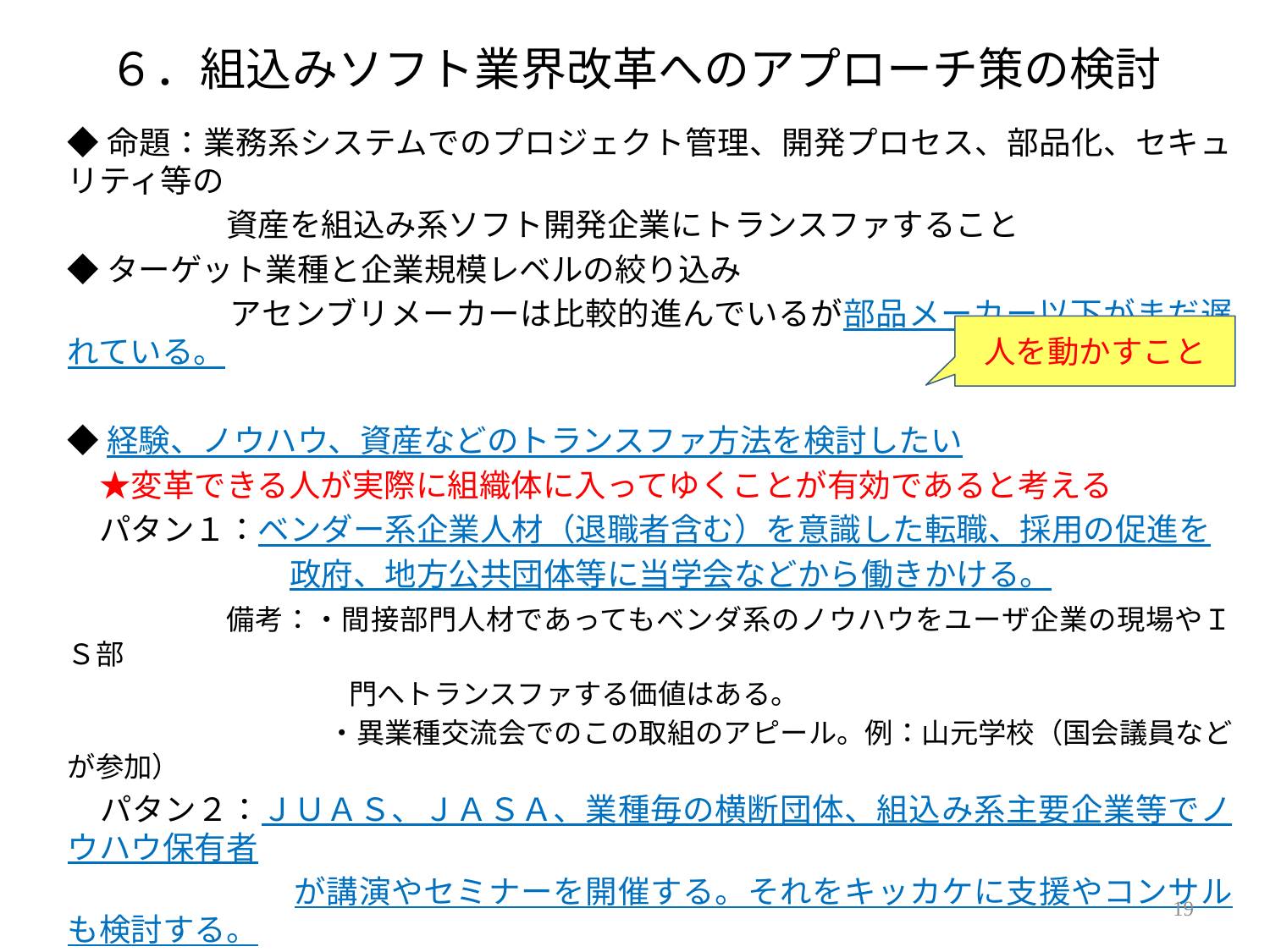

# ６．組込みソフト業界改革へのアプローチ策の検討
◆命題：業務系システムでのプロジェクト管理、開発プロセス、部品化、セキュリティ等の
　　　　　資産を組込み系ソフト開発企業にトランスファすること
◆ターゲット業種と企業規模レベルの絞り込み
　　　　　アセンブリメーカーは比較的進んでいるが部品メーカー以下がまだ遅れている。

◆経験、ノウハウ、資産などのトランスファ方法を検討したい
　★変革できる人が実際に組織体に入ってゆくことが有効であると考える
　パタン１：ベンダー系企業人材（退職者含む）を意識した転職、採用の促進を
　　　　　　　政府、地方公共団体等に当学会などから働きかける。
　　　　　備考：・間接部門人材であってもベンダ系のノウハウをユーザ企業の現場やＩＳ部
　　　　　　　　　　門へトランスファする価値はある。
　　　　　 　　　　・異業種交流会でのこの取組のアピール。例：山元学校（国会議員などが参加）
　パタン２：ＪＵＡＳ、ＪＡＳＡ、業種毎の横断団体、組込み系主要企業等でノウハウ保有者
　　　　　　　が講演やセミナーを開催する。それをキッカケに支援やコンサルも検討する。
　パタン３：中小企業向けには自治体の中小企業振興公社等でＩＳ技術支援センター等
　　　　　　　の組織を作り、複数企業向けに支援させる方法もある。

　 参考好事例：　富士通のＦＩの取り組み（13/2/20研究会）　ITﾍﾞﾝﾀﾞの力をユーザ企業の現場改善に生かす組織的な取り組み

人を動かすこと
19